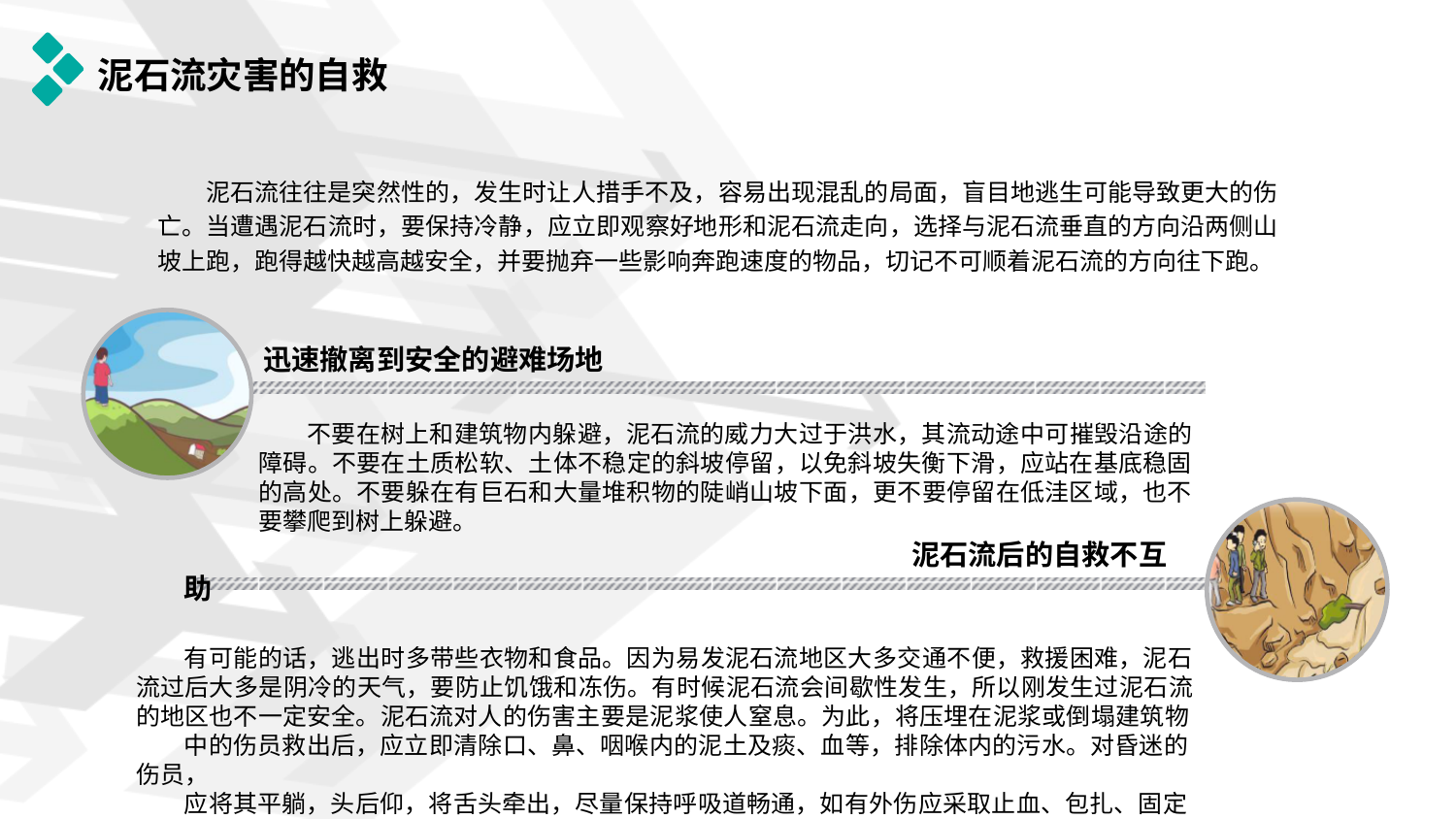

# 泥石流灾害的自救

泥石流往往是突然性的，发生时让人措手不及，容易出现混乱的局面，盲目地逃生可能导致更大的伤 亡。当遭遇泥石流时，要保持冷静，应立即观察好地形和泥石流走向，选择与泥石流垂直的方向沿两侧山 坡上跑，跑得越快越高越安全，并要抛弃一些影响奔跑速度的物品，切记不可顺着泥石流的方向往下跑。

迅速撤离到安全的避难场地

不要在树上和建筑物内躲避，泥石流的威力大过于洪水，其流动途中可摧毁沿途的 障碍。不要在土质松软、土体不稳定的斜坡停留，以免斜坡失衡下滑，应站在基底稳固 的高处。不要躲在有巨石和大量堆积物的陡峭山坡下面，更不要停留在低洼区域，也不 要攀爬到树上躲避。
泥石流后的自救不互助

有可能的话，逃出时多带些衣物和食品。因为易发泥石流地区大多交通不便，救援困难，泥石 流过后大多是阴冷的天气，要防止饥饿和冻伤。有时候泥石流会间歇性发生，所以刚发生过泥石流 的地区也不一定安全。泥石流对人的伤害主要是泥浆使人窒息。为此，将压埋在泥浆或倒塌建筑物
中的伤员救出后，应立即清除口、鼻、咽喉内的泥土及痰、血等，排除体内的污水。对昏迷的伤员，
应将其平躺，头后仰，将舌头牵出，尽量保持呼吸道畅通，如有外伤应采取止血、包扎、固定等方
法处理，然后转入急救站。